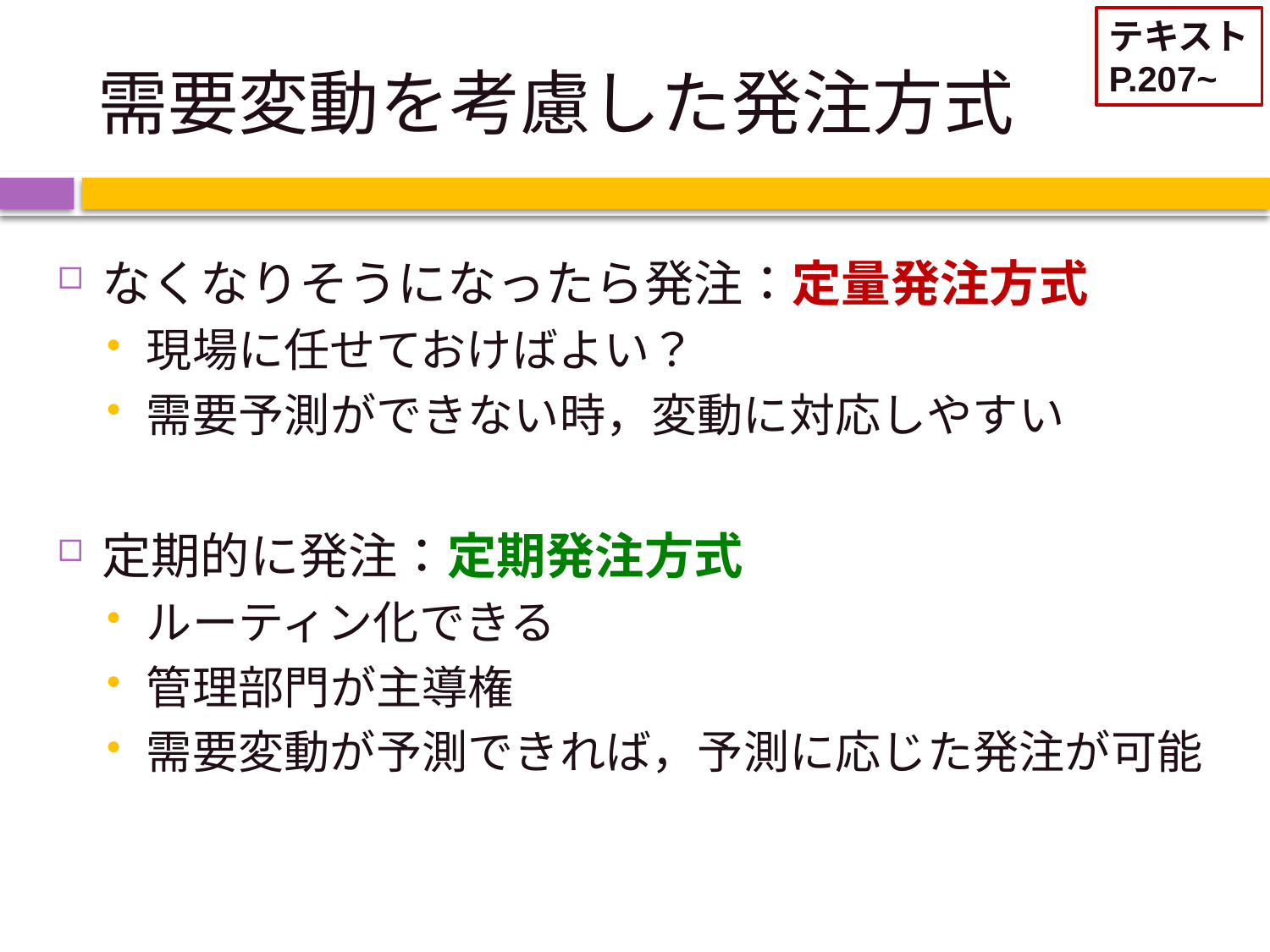

テキスト
P.207~
# 需要変動を考慮した発注方式
なくなりそうになったら発注：定量発注方式
現場に任せておけばよい？
需要予測ができない時，変動に対応しやすい

定期的に発注：定期発注方式
ルーティン化できる
管理部門が主導権
需要変動が予測できれば，予測に応じた発注が可能